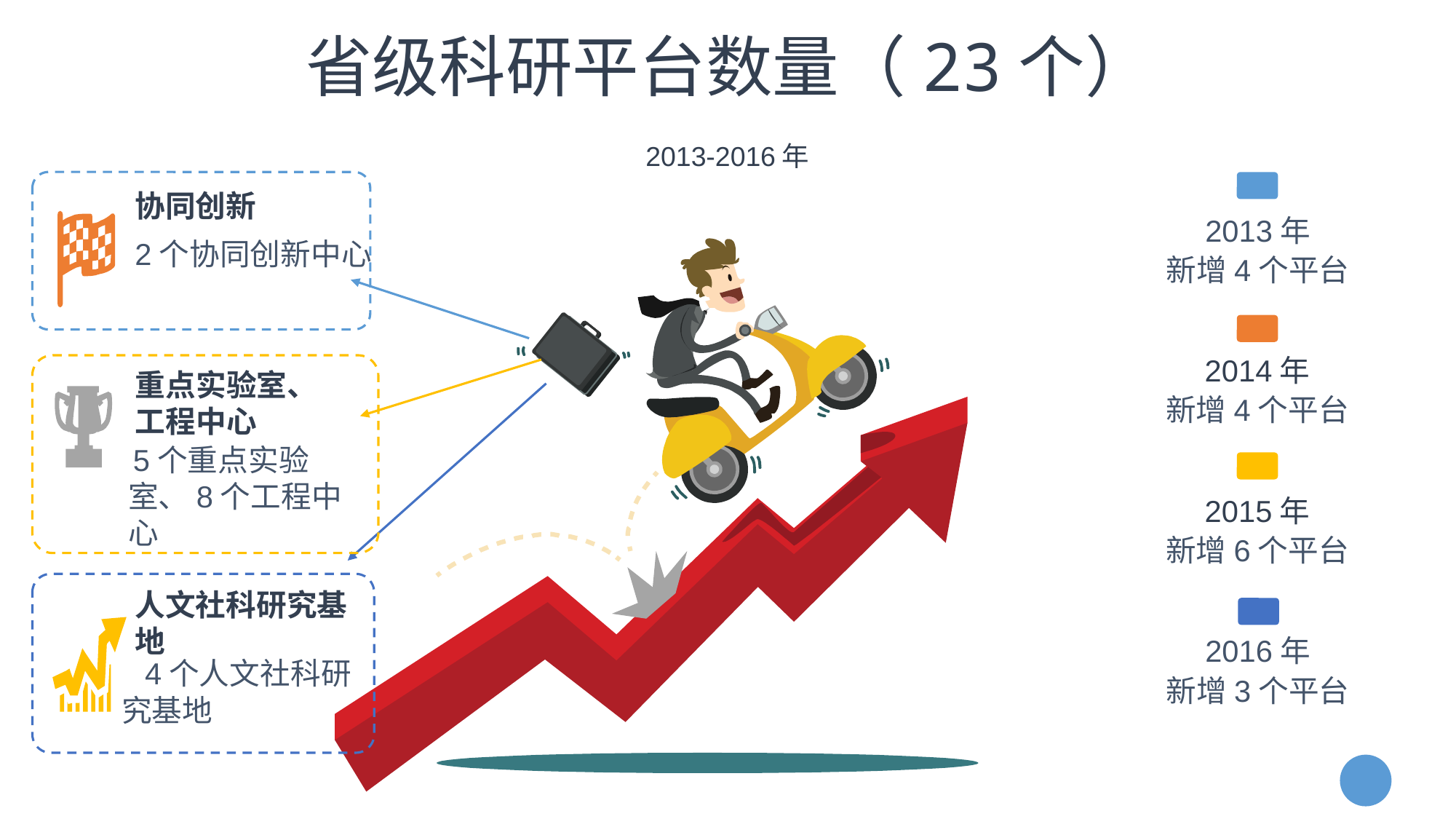

# 省级科研平台数量（23个）
2013-2016年

协同创新

2个协同创新中心

2013年
新增4个平台

2014年
新增4个平台

重点实验室、
工程中心

 5个重点实验室、8个工程中心

2015年
新增6个平台

人文社科研究基地

    4个人文社科研究基地

2016年
新增3个平台
13